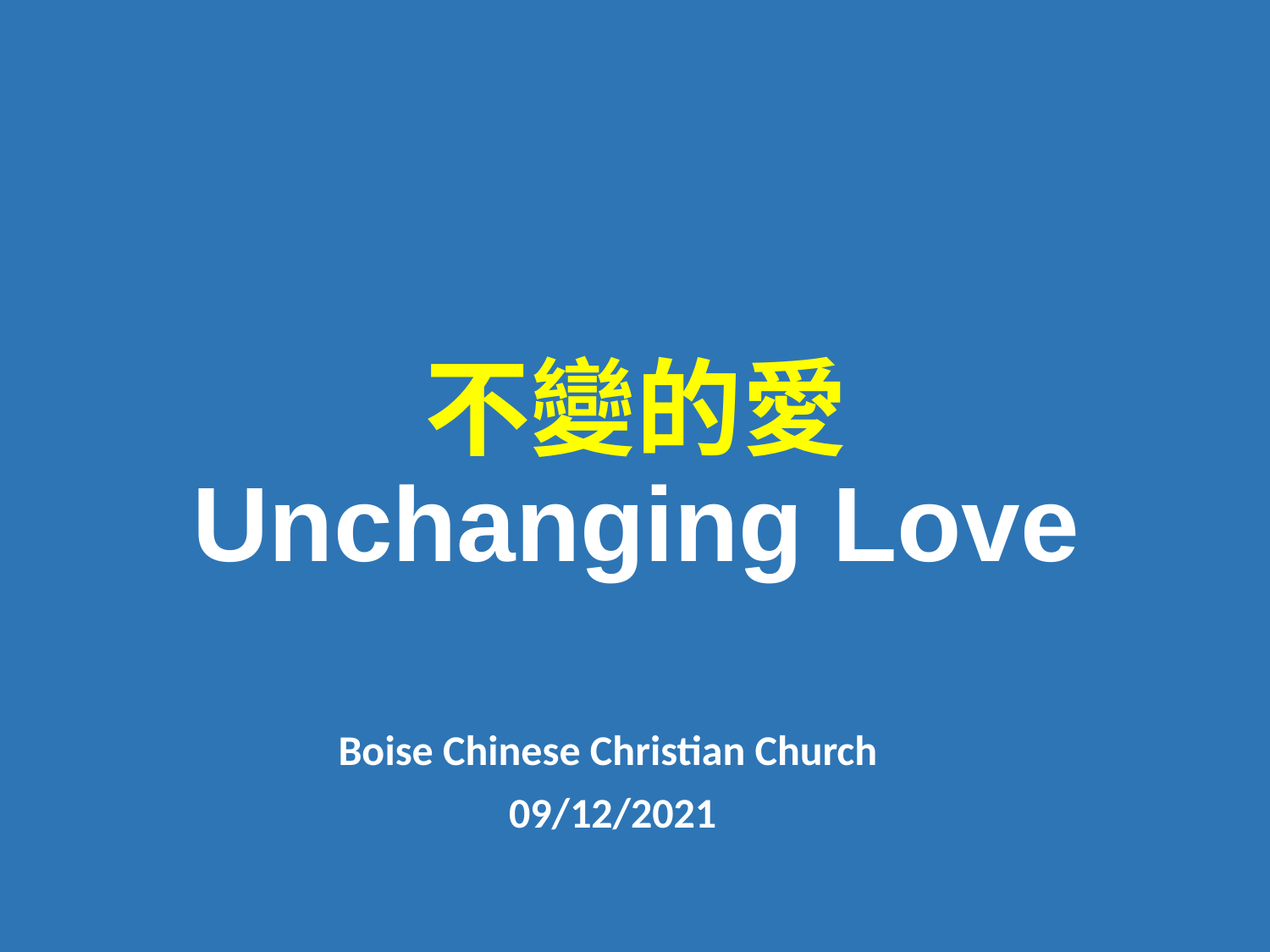

# 不變的愛 Unchanging Love
Boise Chinese Christian Church
09/12/2021